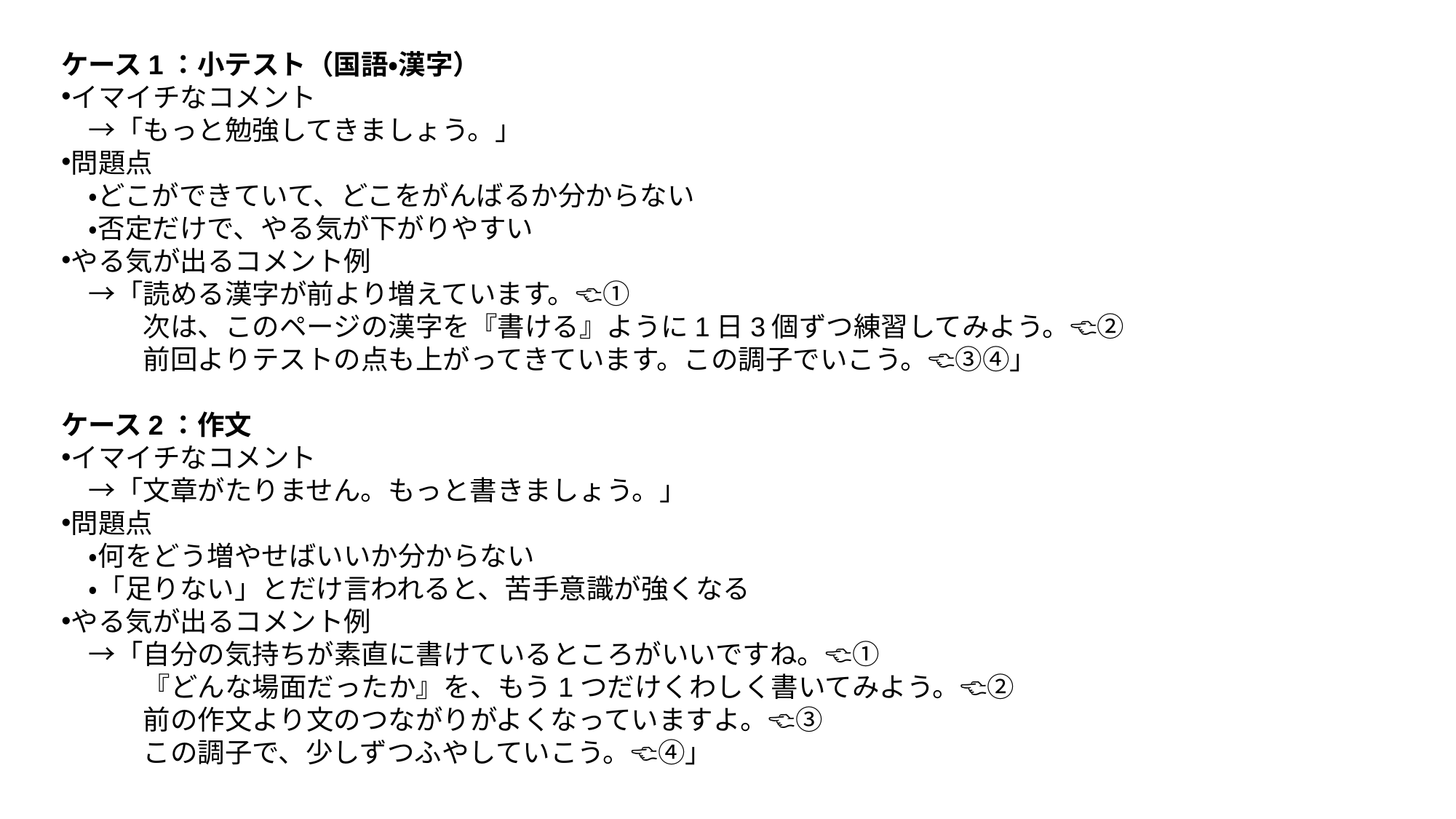

ケース1：小テスト（国語・漢字）
イマイチなコメント
　→「もっと勉強してきましょう。」
問題点
　・どこができていて、どこをがんばるか分からない
　・否定だけで、やる気が下がりやすい
やる気が出るコメント例
　→「読める漢字が前より増えています。👈①
　　　次は、このページの漢字を『書ける』ように1日3個ずつ練習してみよう。👈②
　　　前回よりテストの点も上がってきています。この調子でいこう。👈③④」
ケース2：作文
イマイチなコメント
　→「文章がたりません。もっと書きましょう。」
問題点
　・何をどう増やせばいいか分からない
　・「足りない」とだけ言われると、苦手意識が強くなる
やる気が出るコメント例
　→「自分の気持ちが素直に書けているところがいいですね。👈①
　　　『どんな場面だったか』を、もう1つだけくわしく書いてみよう。👈②
　　　前の作文より文のつながりがよくなっていますよ。👈③
　　　この調子で、少しずつふやしていこう。👈④」